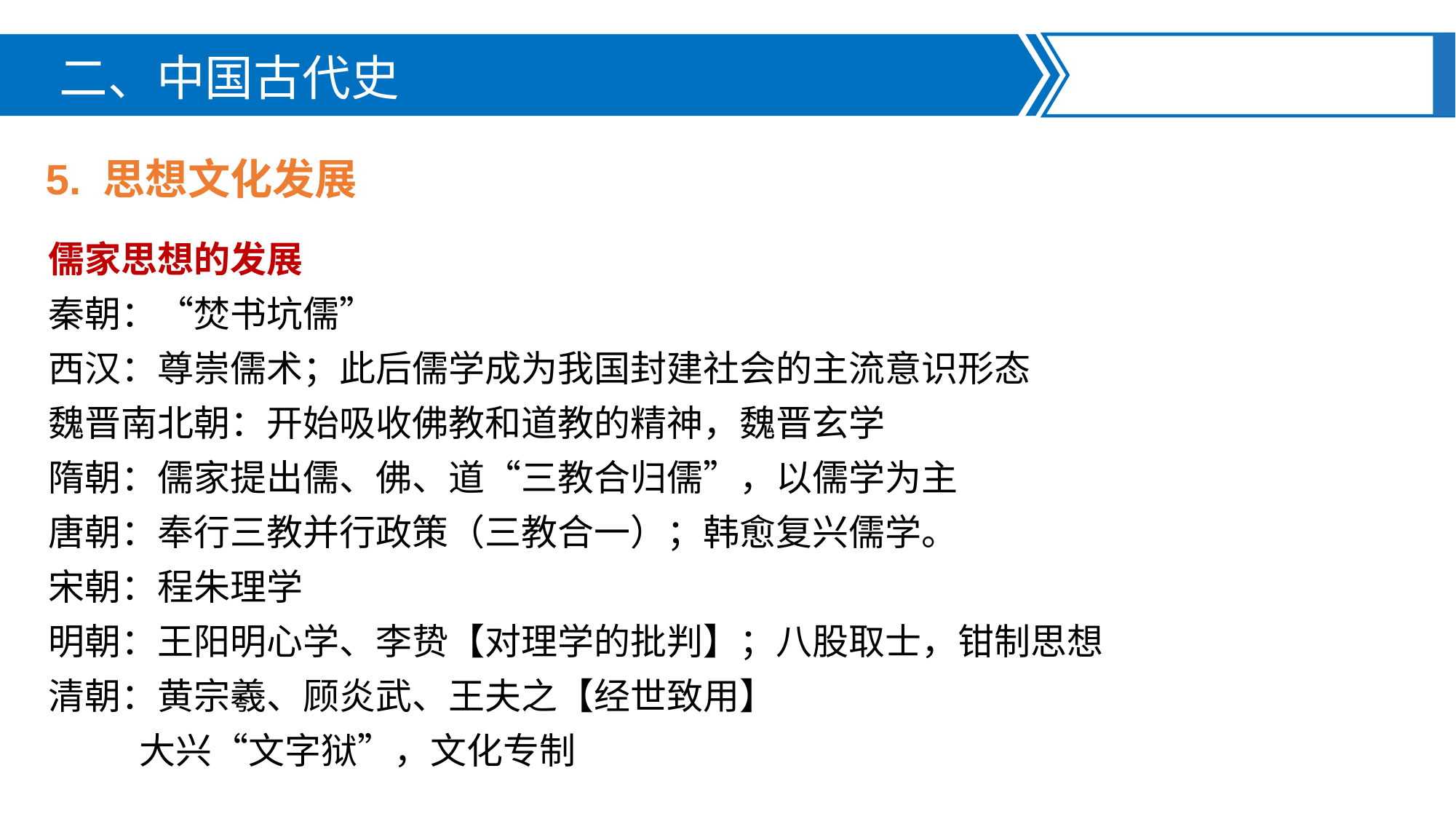

二、中国古代史
5. 思想文化发展
儒家思想的发展
秦朝：“焚书坑儒”
西汉：尊崇儒术；此后儒学成为我国封建社会的主流意识形态
魏晋南北朝：开始吸收佛教和道教的精神，魏晋玄学
隋朝：儒家提出儒、佛、道“三教合归儒”，以儒学为主
唐朝：奉行三教并行政策（三教合一）；韩愈复兴儒学。
宋朝：程朱理学
明朝：王阳明心学、李贽【对理学的批判】；八股取士，钳制思想
清朝：黄宗羲、顾炎武、王夫之【经世致用】
          大兴“文字狱”，文化专制